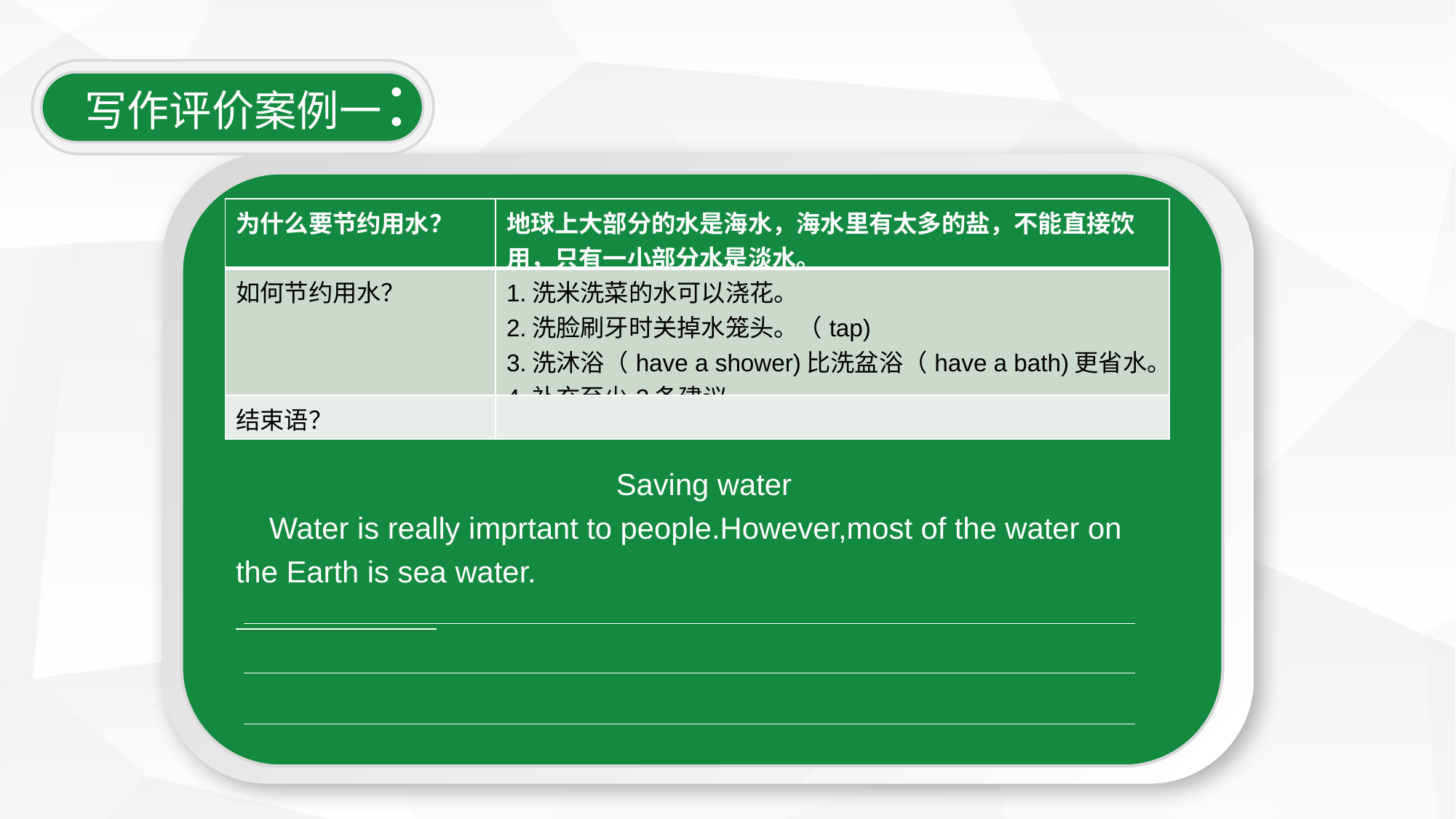

写作评价案例一：

| 为什么要节约用水？ | 地球上大部分的水是海水，海水里有太多的盐，不能直接饮用，只有一小部分水是淡水。 |
| --- | --- |
| 如何节约用水？ | 1.洗米洗菜的水可以浇花。 2.洗脸刷牙时关掉水笼头。（tap) 3.洗沐浴（have a shower)比洗盆浴（have a bath)更省水。 4.补充至少2条建议。 |
| 结束语？ |  |
Saving water
    Water is really imprtant to people.However,most of the water on the Earth is sea water.